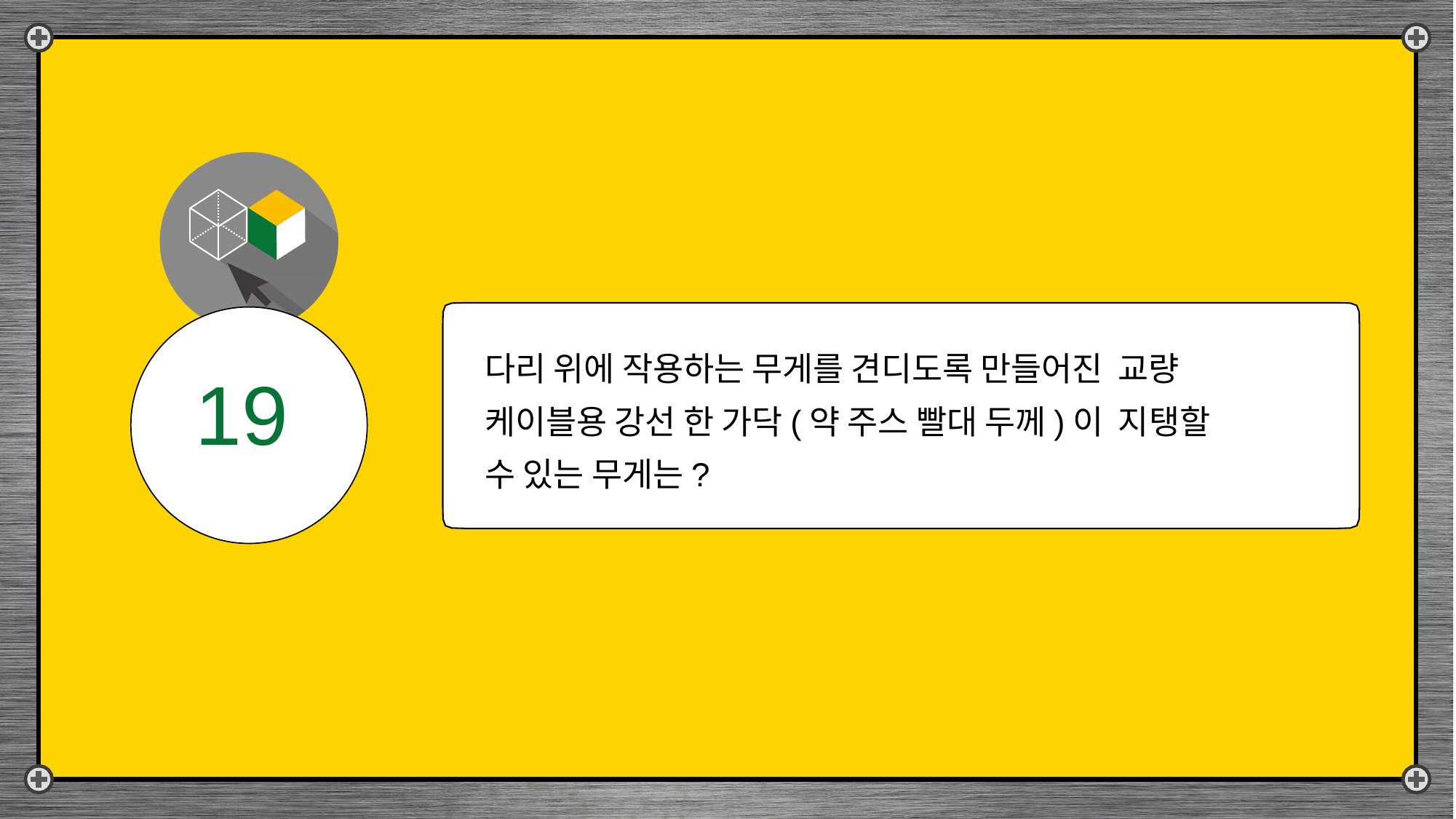

# 다리 위에 작용하는 무게를 견디도록 만들어진  교량 케이블용 강선 한 가닥(약 주스 빨대 두께)이  지탱할 수 있는 무게는?
19